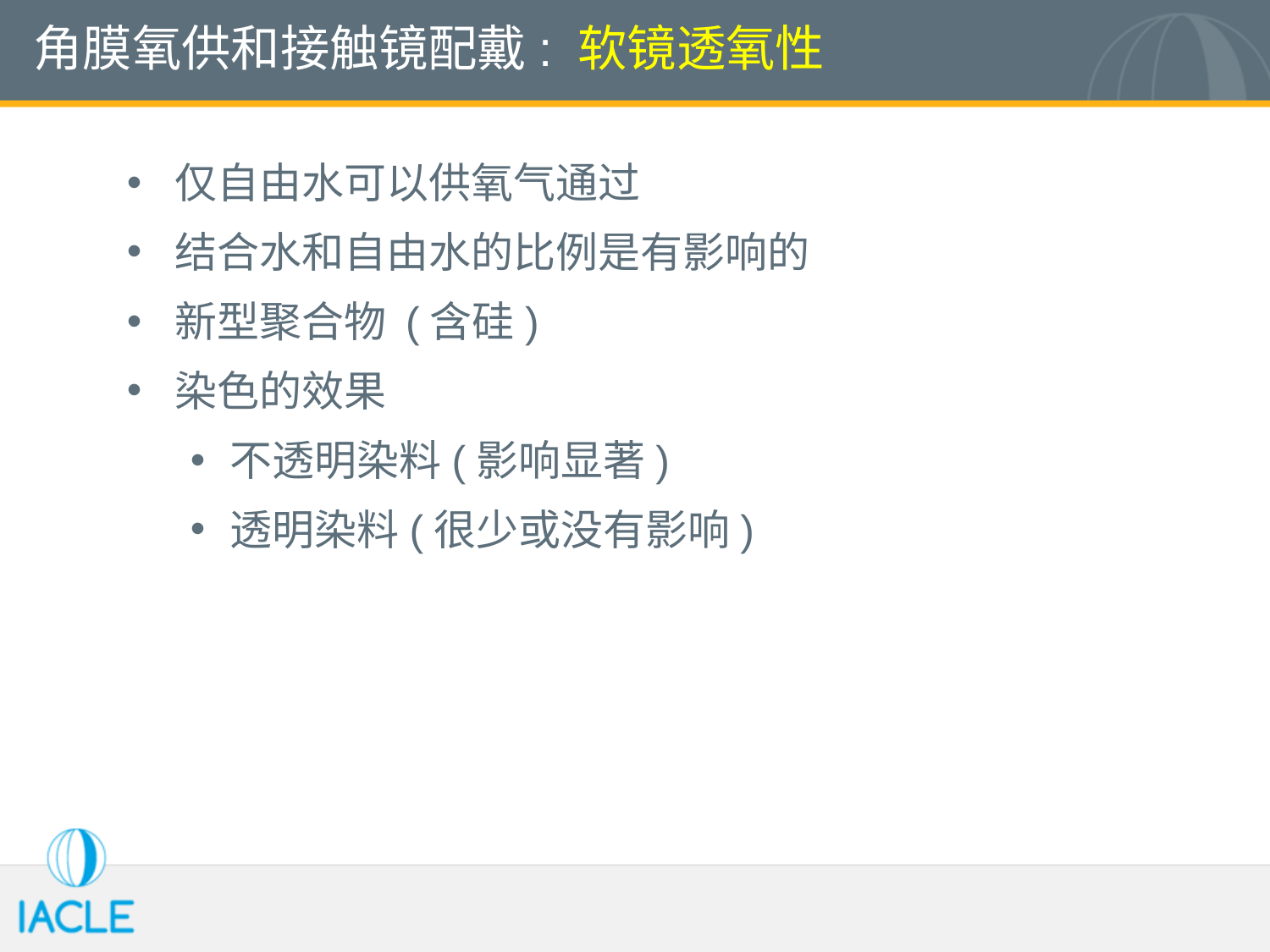

角膜氧供和接触镜配戴: 软镜透氧性
仅自由水可以供氧气通过
结合水和自由水的比例是有影响的
新型聚合物 (含硅)
染色的效果
不透明染料(影响显著)
透明染料(很少或没有影响)